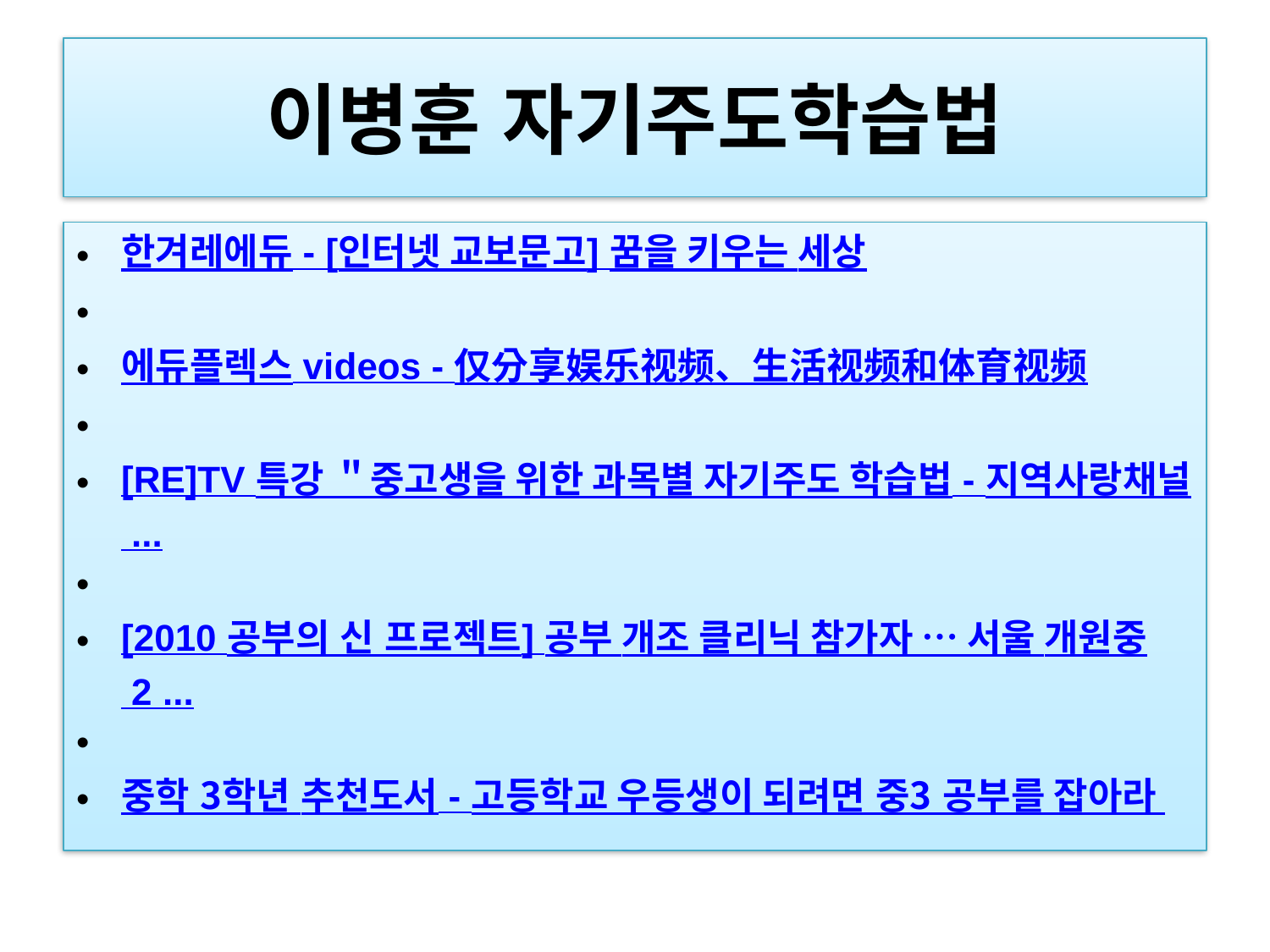

# 이병훈 자기주도학습법
한겨레에듀 - [인터넷 교보문고] 꿈을 키우는 세상

에듀플렉스 videos - 仅分享娱乐视频、生活视频和体育视频

[RE]TV 특강 ＂중고생을 위한 과목별 자기주도 학습법 - 지역사랑채널 ...

[2010 공부의 신 프로젝트] 공부 개조 클리닉 참가자 … 서울 개원중 2 ...

중학 3학년 추천도서 - 고등학교 우등생이 되려면 중3 공부를 잡아라